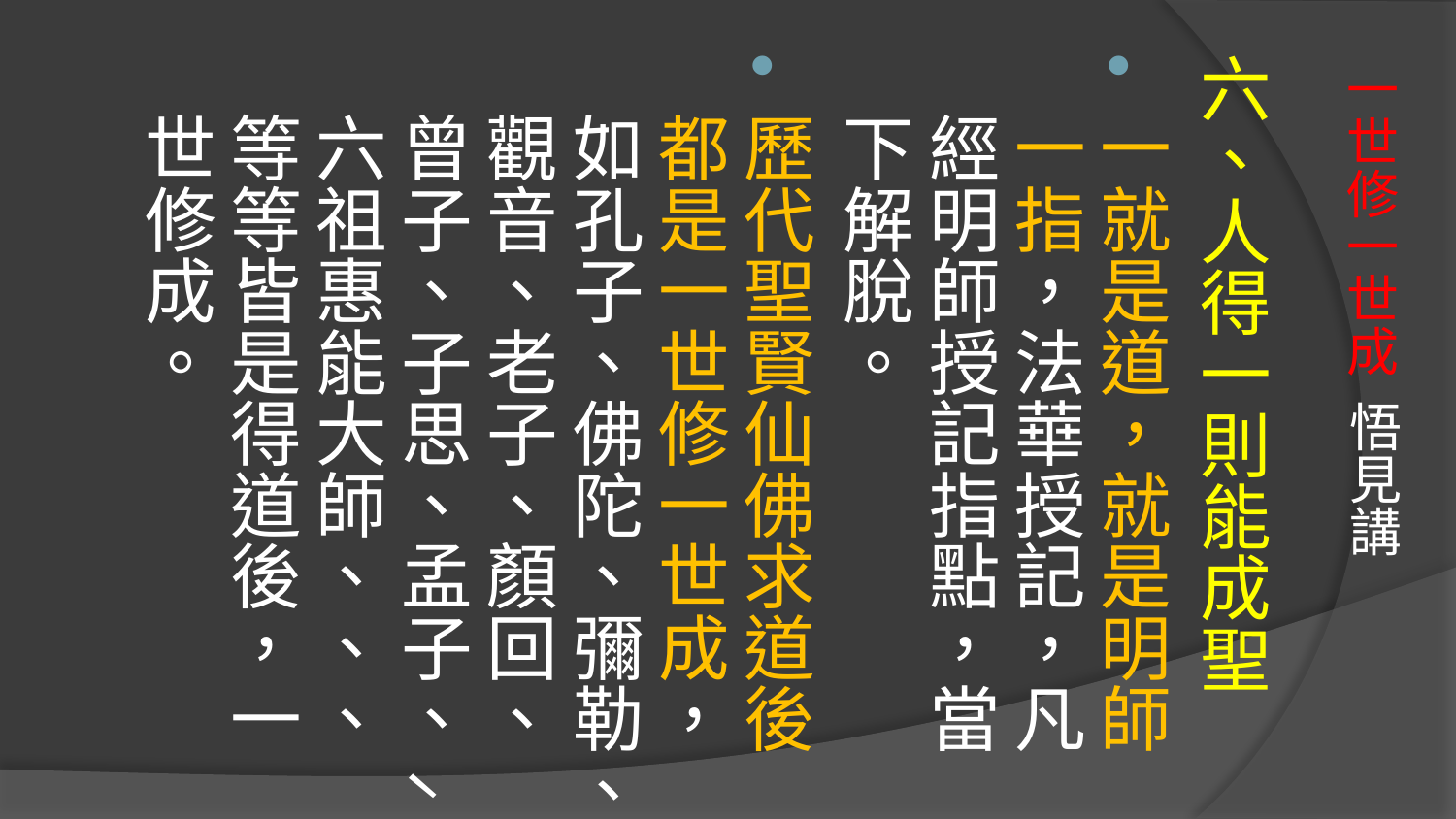

六、人得一則能成聖
一就是道，就是明師一指，法華授記，凡經明師授記指點，當下解脫。
歷代聖賢仙佛求道後都是一世修一世成，如孔子、佛陀、彌勒、觀音、老子、顏回、曾子、子思、孟子、ˋ六祖惠能大師、、、等等皆是得道後，一世修成。

# 一世修一世成  悟見講